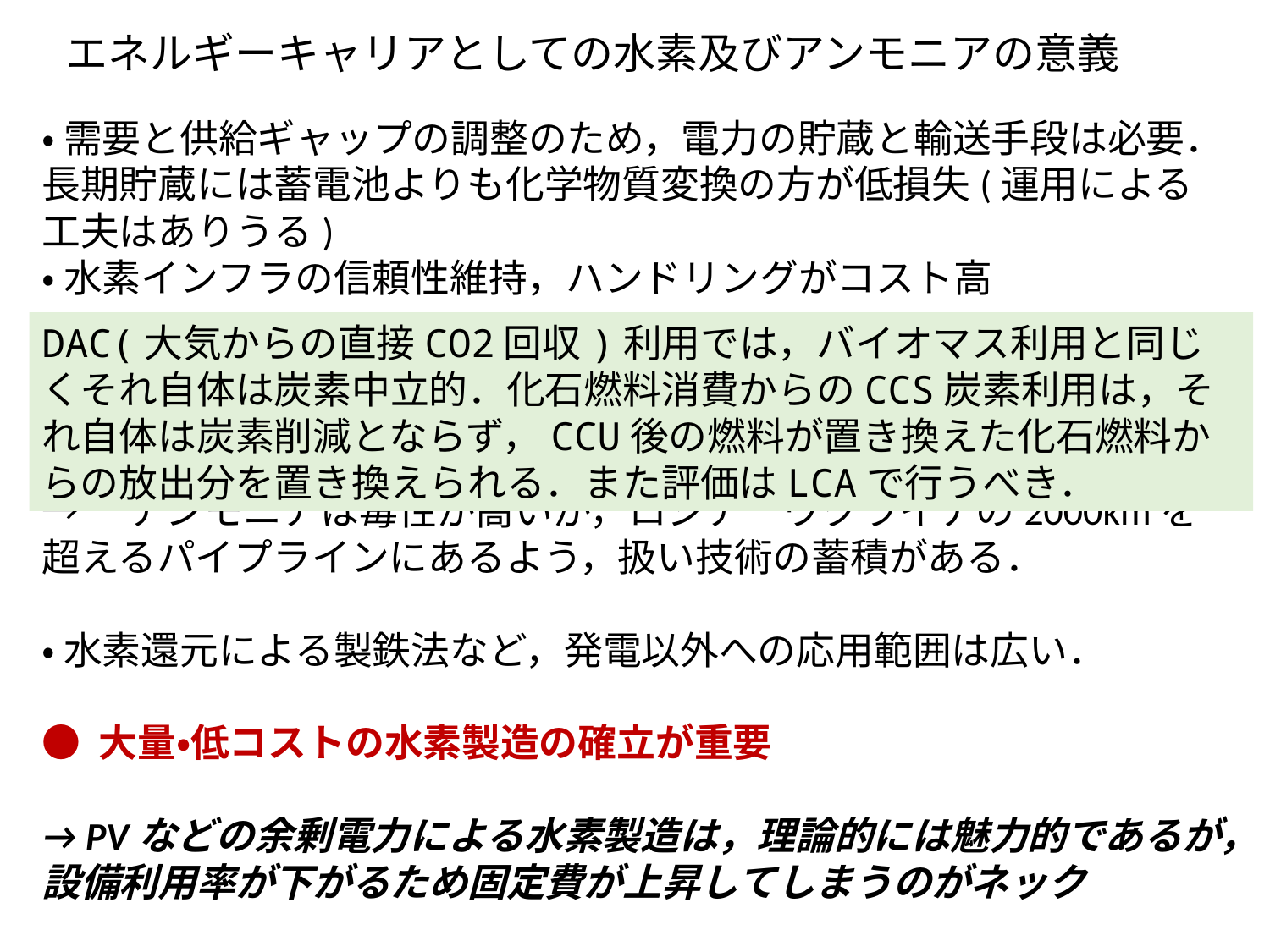

エネルギーキャリアとしての水素及びアンモニアの意義
・ 需要と供給ギャップの調整のため，電力の貯蔵と輸送手段は必要．長期貯蔵には蓄電池よりも化学物質変換の方が低損失(運用による工夫はありうる)
・ 水素インフラの信頼性維持，ハンドリングがコスト高

→　水素をさらに扱いが容易で既存インフラに近い設備で使える別の物質に変換(メタノール，アンモニア，MCH，DME他）炭素はDACあるいはCCSで回収再利用(CCUS)
→　アンモニアは毒性が高いが，ロシア―ウクライナの2000kmを超えるパイプラインにあるよう，扱い技術の蓄積がある．

・ 水素還元による製鉄法など，発電以外への応用範囲は広い．

● 大量・低コストの水素製造の確立が重要

→ PVなどの余剰電力による水素製造は，理論的には魅力的であるが，設備利用率が下がるため固定費が上昇してしまうのがネック
DAC(大気からの直接CO2回収)利用では，バイオマス利用と同じくそれ自体は炭素中立的．化石燃料消費からのCCS炭素利用は，それ自体は炭素削減とならず，CCU後の燃料が置き換えた化石燃料からの放出分を置き換えられる．また評価はLCAで行うべき．